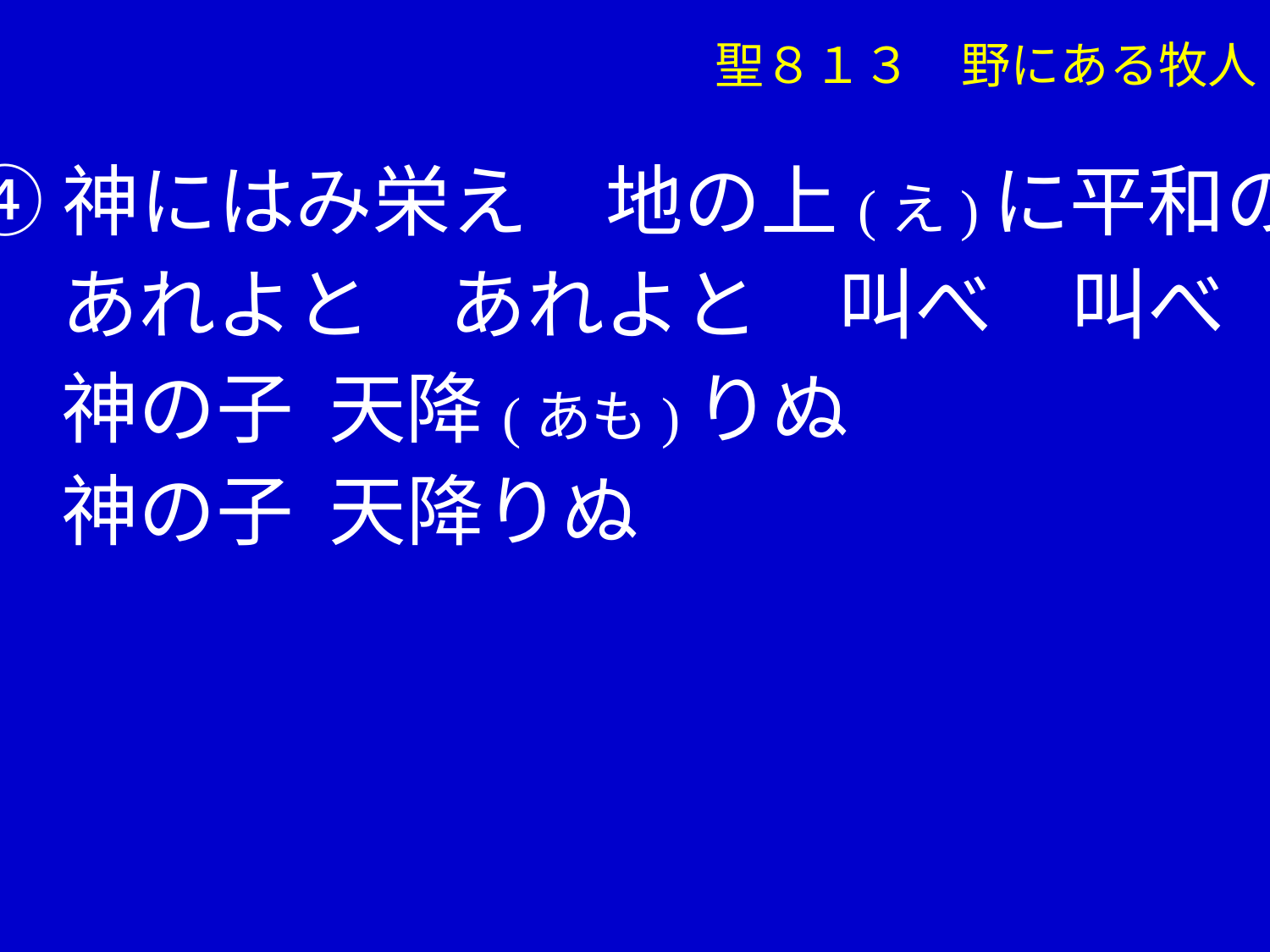

聖８１３　野にある牧人
④神にはみ栄え　地の上(え)に平和の
　 あれよと　あれよと　叫べ　叫べ
　 神の子  天降(あも)りぬ
　 神の子  天降りぬ